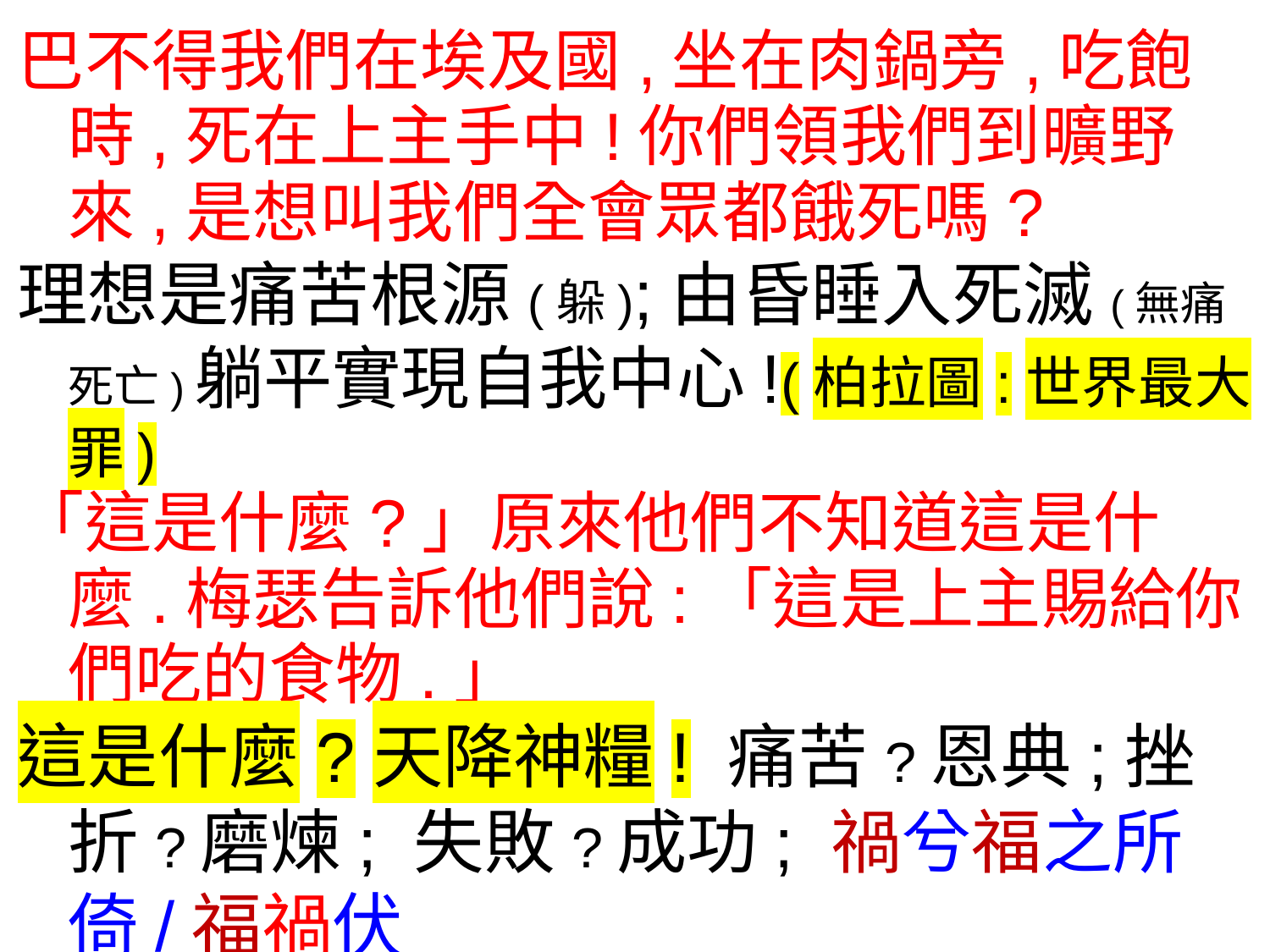

巴不得我們在埃及國,坐在肉鍋旁,吃飽時,死在上主手中!你們領我們到曠野來,是想叫我們全會眾都餓死嗎?
理想是痛苦根源(躲);由昏睡入死滅(無痛死亡)躺平實現自我中心!(柏拉圖:世界最大罪)
「這是什麼?」原來他們不知道這是什麼.梅瑟告訴他們說:「這是上主賜給你們吃的食物.」
這是什麼?天降神糧! 痛苦?恩典;挫折?磨煉; 失敗?成功; 禍兮福之所倚/福禍伏
苦/勞/餓(內外交迫)?天降大任/增益其所不能